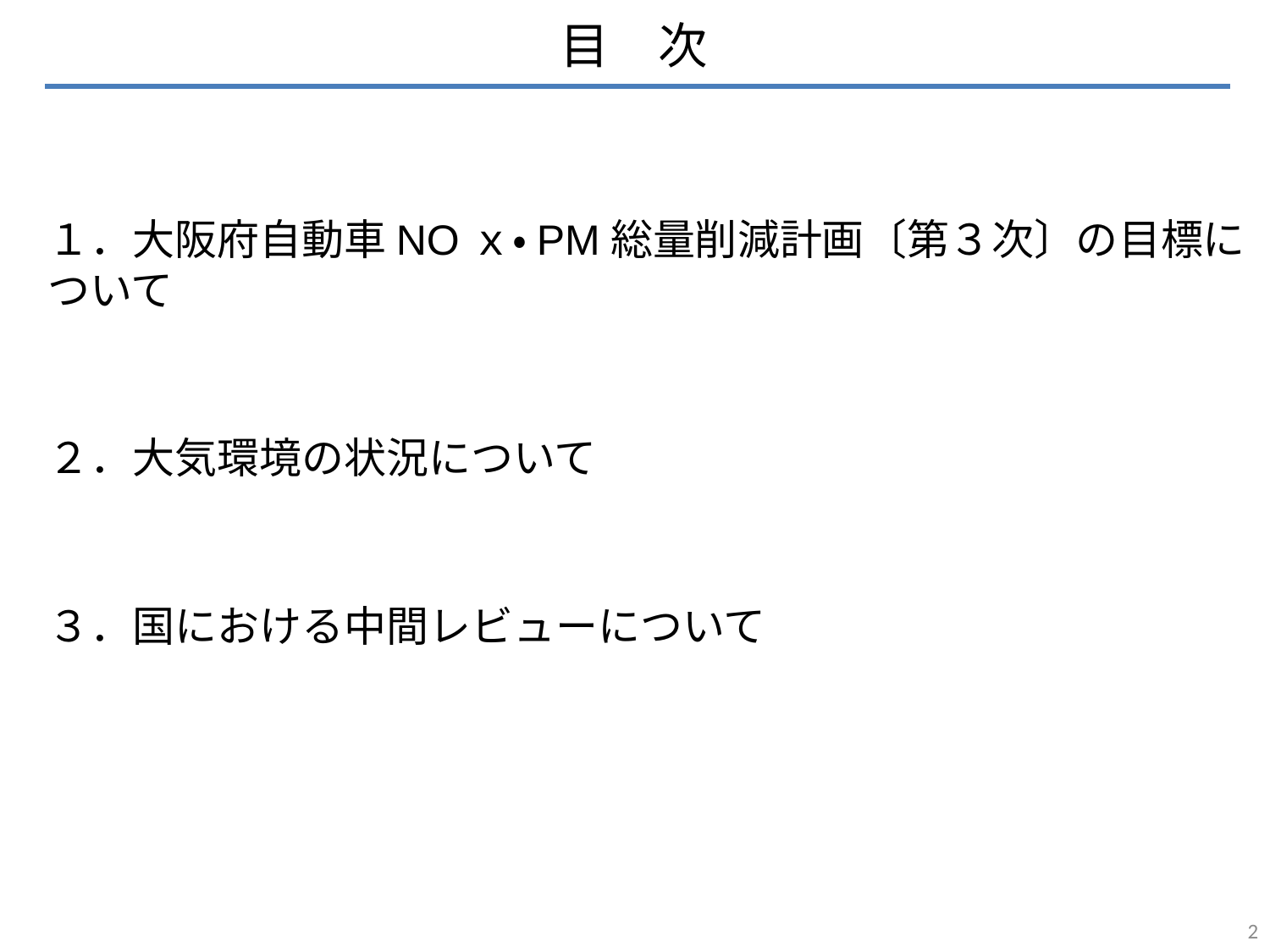

目　次
１．大阪府自動車NOｘ・PM総量削減計画〔第３次〕の目標について

２．大気環境の状況について

３．国における中間レビューについて

2